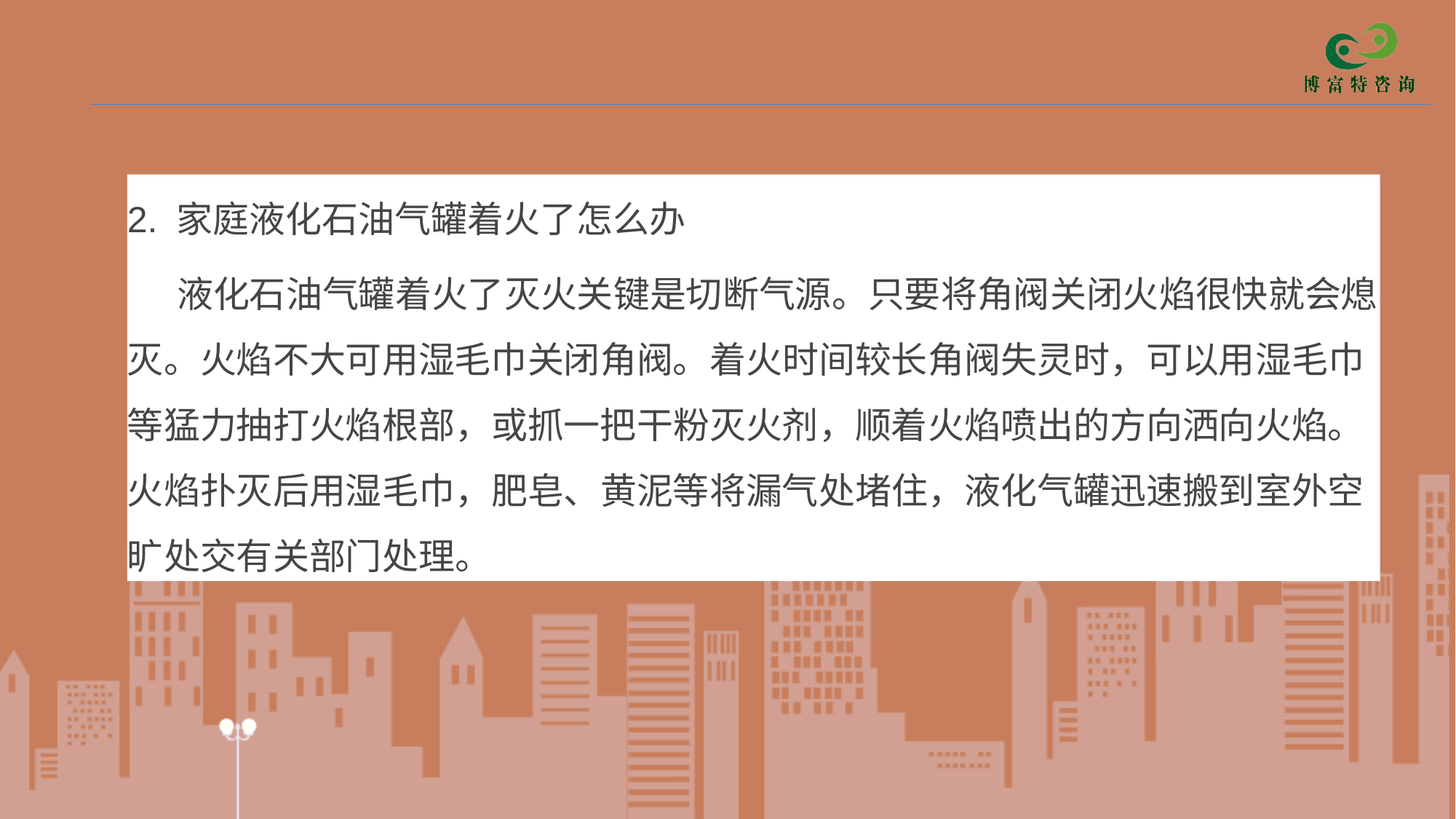

2. 家庭液化石油气罐着火了怎么办
     液化石油气罐着火了灭火关键是切断气源。只要将角阀关闭火焰很快就会熄灭。火焰不大可用湿毛巾关闭角阀。着火时间较长角阀失灵时，可以用湿毛巾等猛力抽打火焰根部，或抓一把干粉灭火剂，顺着火焰喷出的方向洒向火焰。火焰扑灭后用湿毛巾，肥皂、黄泥等将漏气处堵住，液化气罐迅速搬到室外空旷处交有关部门处理。

20